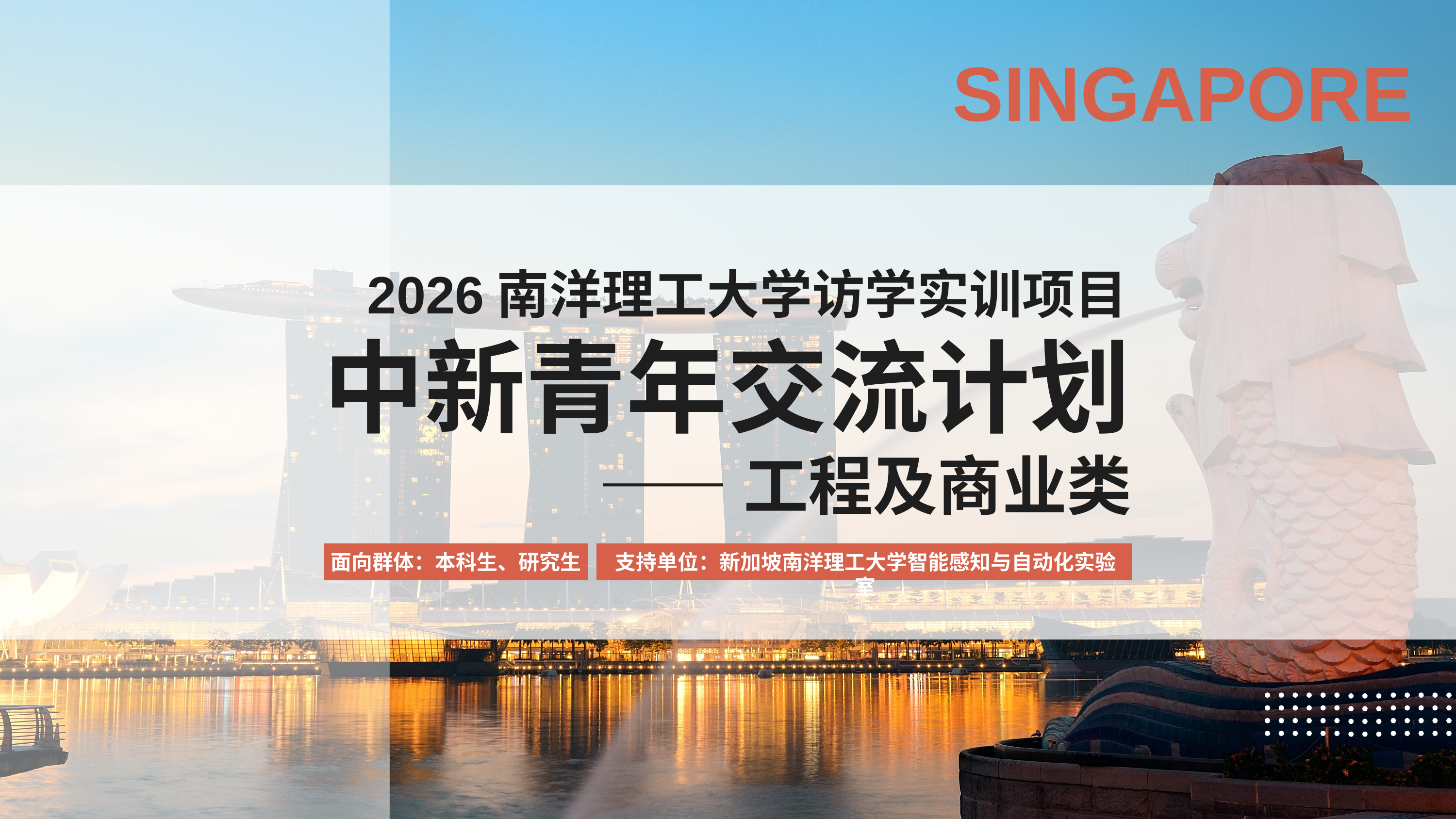

SINGAPORE

2026南洋理工大学访学实训项目
中新青年交流计划
——工程及商业类

面向群体：本科生、研究生

支持单位：新加坡南洋理工大学智能感知与自动化实验室